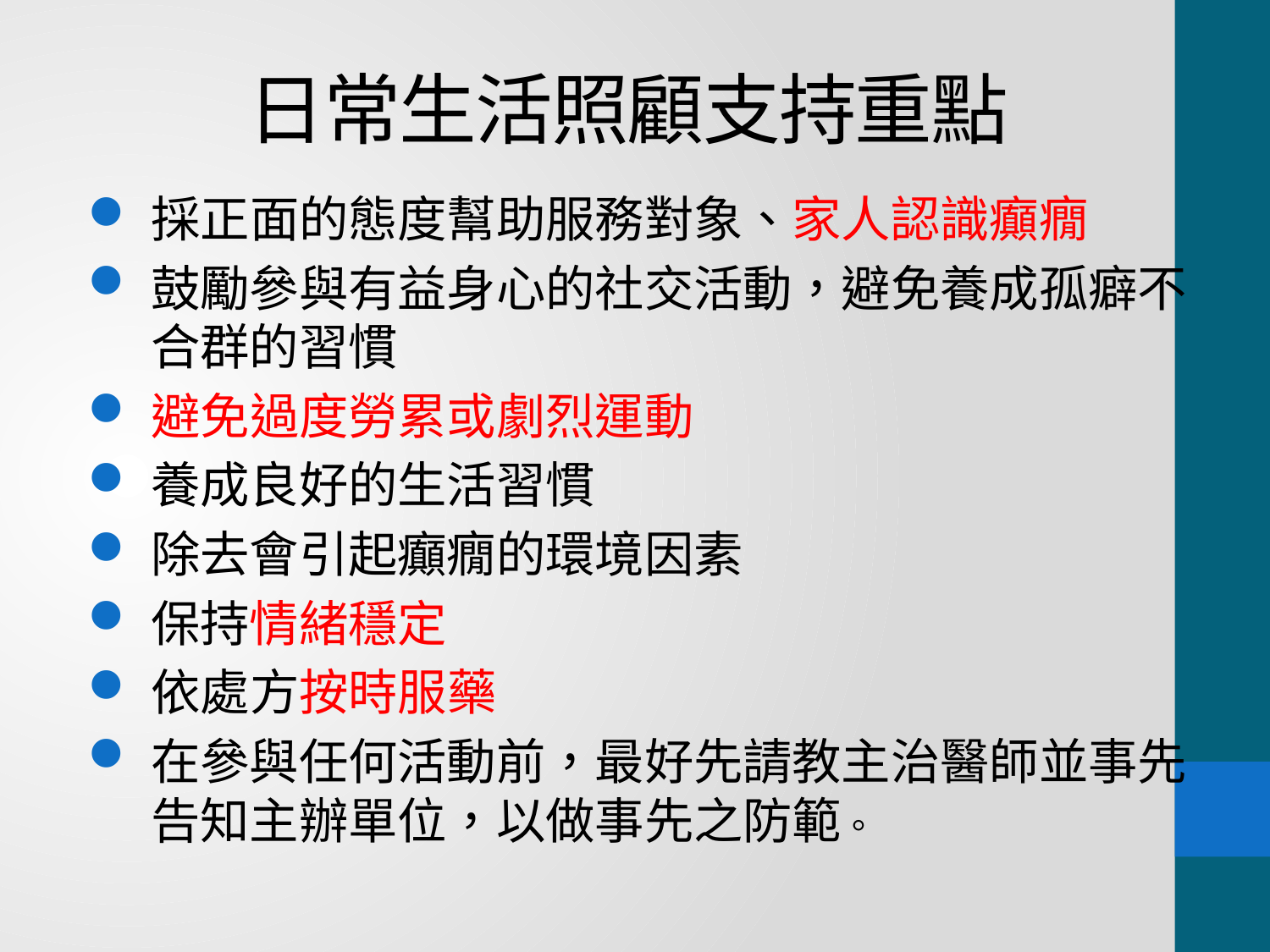

# 日常生活照顧支持重點
採正面的態度幫助服務對象、家人認識癲癇
鼓勵參與有益身心的社交活動，避免養成孤癖不合群的習慣
避免過度勞累或劇烈運動
養成良好的生活習慣
除去會引起癲癇的環境因素
保持情緒穩定
依處方按時服藥
在參與任何活動前，最好先請教主治醫師並事先告知主辦單位，以做事先之防範。